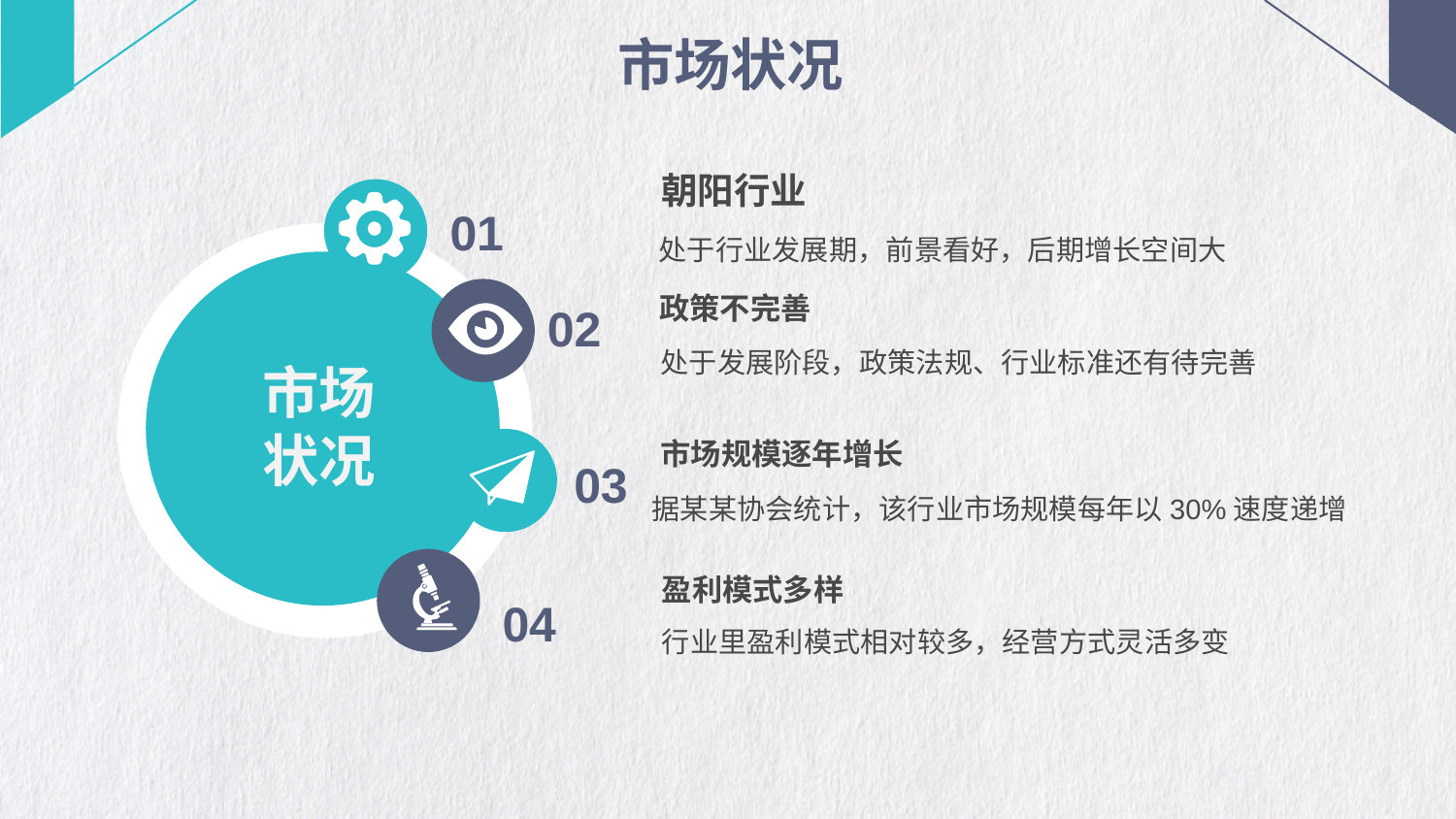

市场状况

朝阳行业

01

02

市场状况
01

03

04
处于行业发展期，前景看好，后期增长空间大
政策不完善
处于发展阶段，政策法规、行业标准还有待完善
市场规模逐年增长
据某某协会统计，该行业市场规模每年以30%速度递增
盈利模式多样
行业里盈利模式相对较多，经营方式灵活多变
PPT下载 http://www.1ppt.com/xiazai/